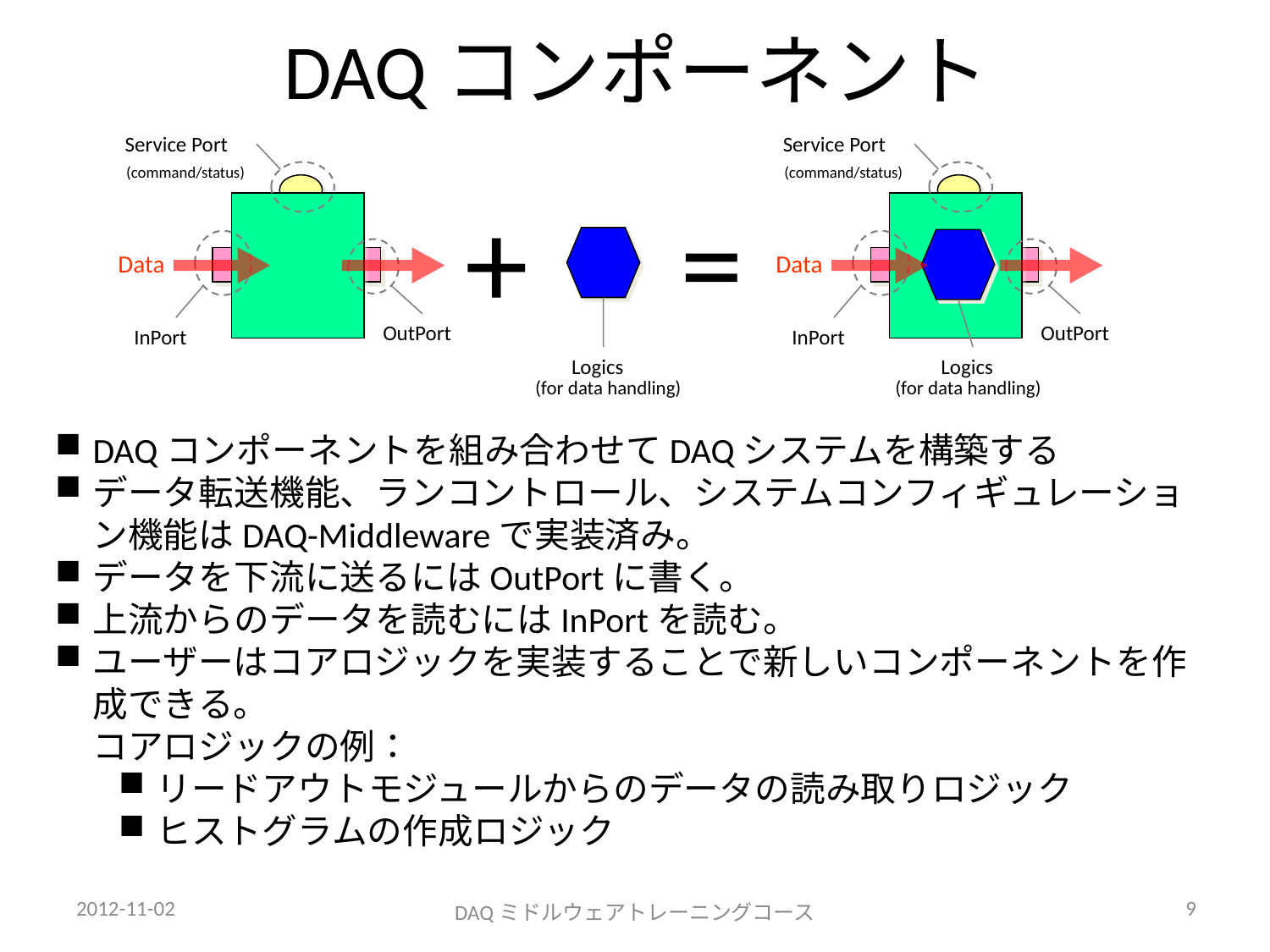

DAQコンポーネント
Service Port
(command/status)

Data

OutPort
InPort
Logics
(for data handling)
Service Port
(command/status)

Data

OutPort
InPort
Logics
(for data handling)
+
=

DAQコンポーネントを組み合わせてDAQシステムを構築する
データ転送機能、ランコントロール、システムコンフィギュレーション機能はDAQ-Middlewareで実装済み。
データを下流に送るにはOutPortに書く。
上流からのデータを読むにはInPortを読む。
ユーザーはコアロジックを実装することで新しいコンポーネントを作成できる。
	コアロジックの例：
リードアウトモジュールからのデータの読み取りロジック
ヒストグラムの作成ロジック

2012-11-02
9
DAQミドルウェアトレーニングコース